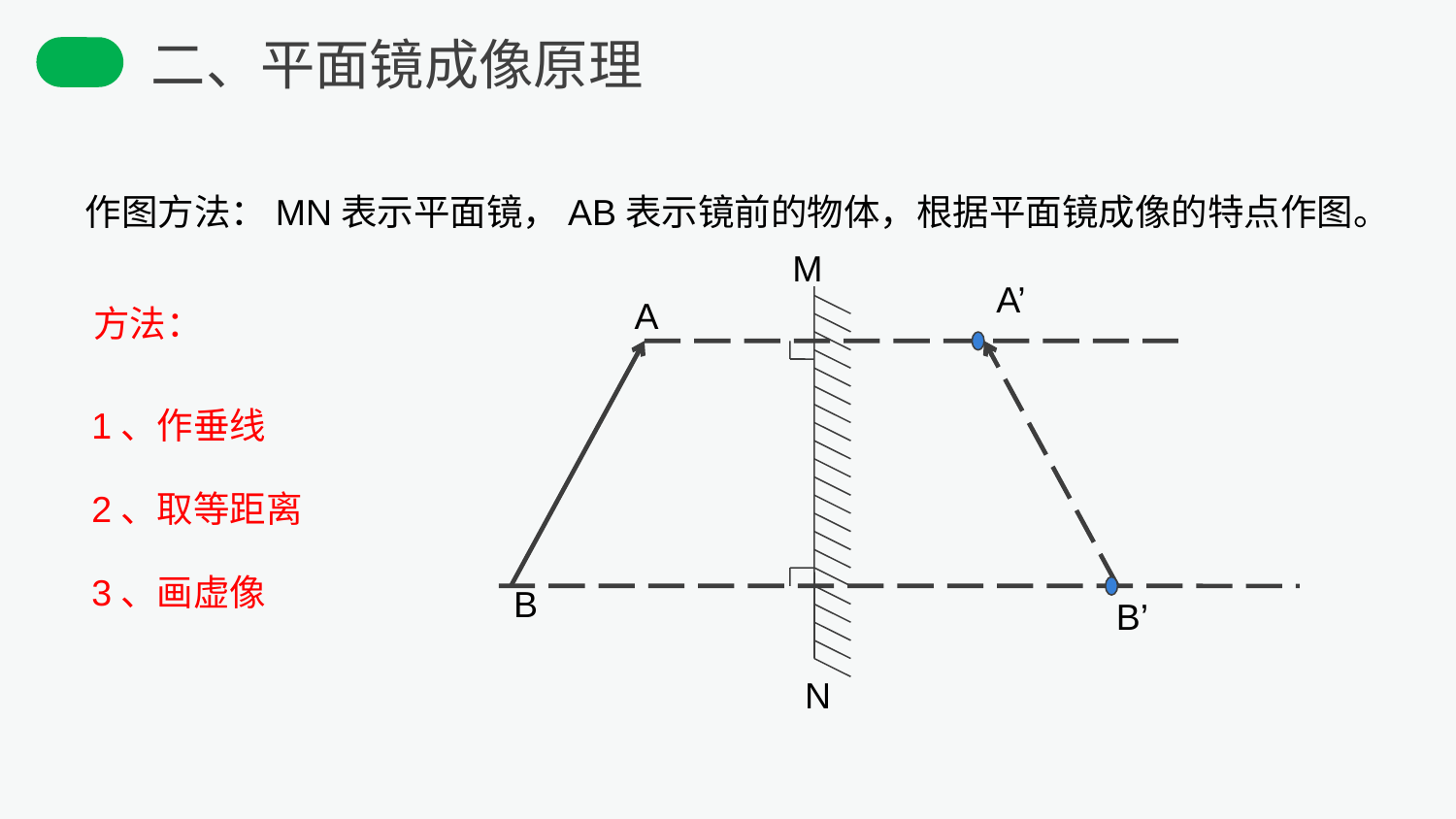

二、平面镜成像原理
作图方法：MN表示平面镜，AB表示镜前的物体，根据平面镜成像的特点作图。
M
N

A
B
A’
方法：

1、作垂线
2、取等距离
3、画虚像

B’